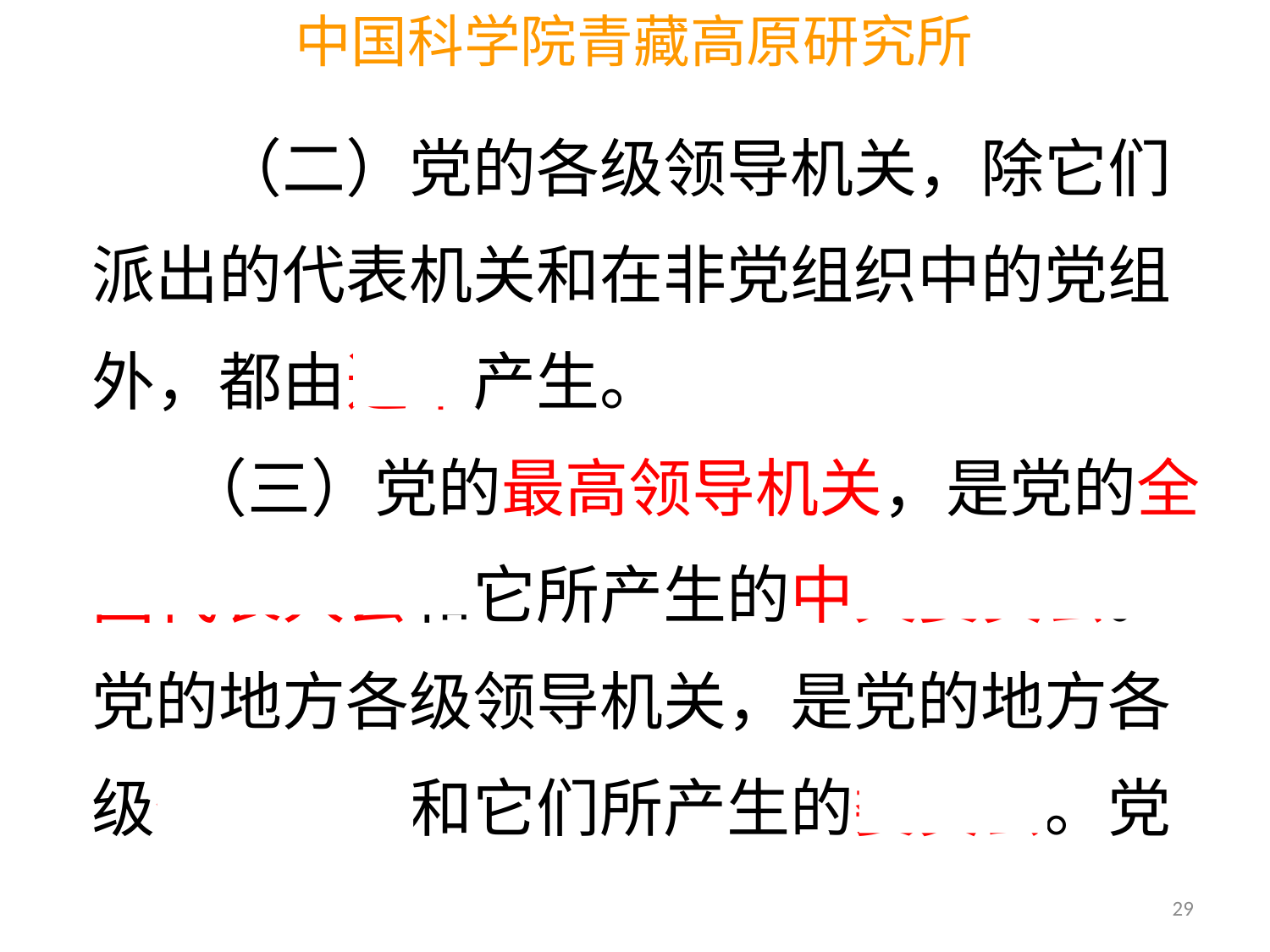

# （二）党的各级领导机关，除它们派出的代表机关和在非党组织中的党组外，都由选举产生。 　 （三）党的最高领导机关，是党的全国代表大会和它所产生的中央委员会。党的地方各级领导机关，是党的地方各级代表大会和它们所产生的委员会。党

29